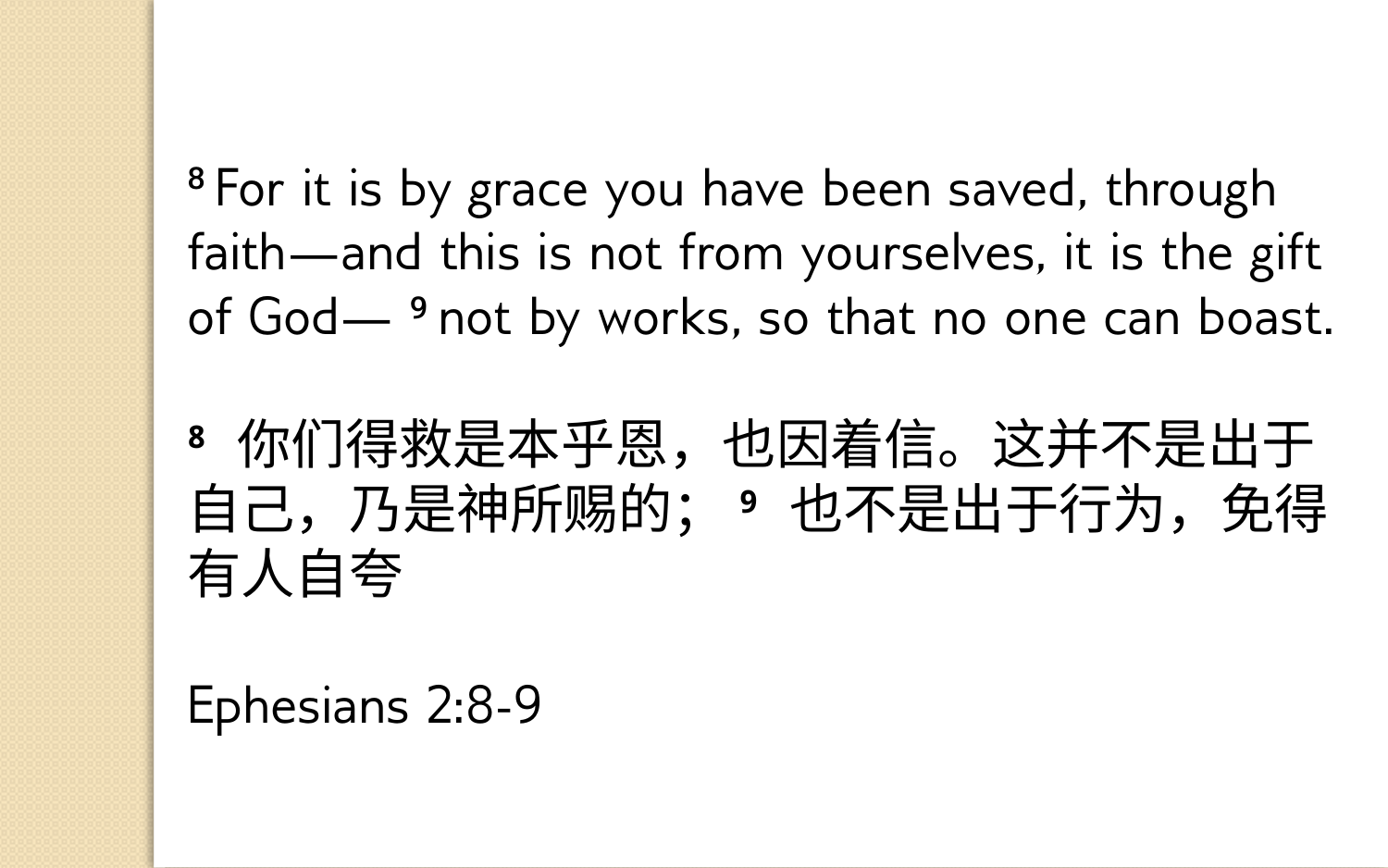

8 For it is by grace you have been saved, through faith—and this is not from yourselves, it is the gift of God— 9 not by works, so that no one can boast.

8 你们得救是本乎恩，也因着信。这并不是出于自己，乃是神所赐的；9 也不是出于行为，免得有人自夸

Ephesians 2:8-9